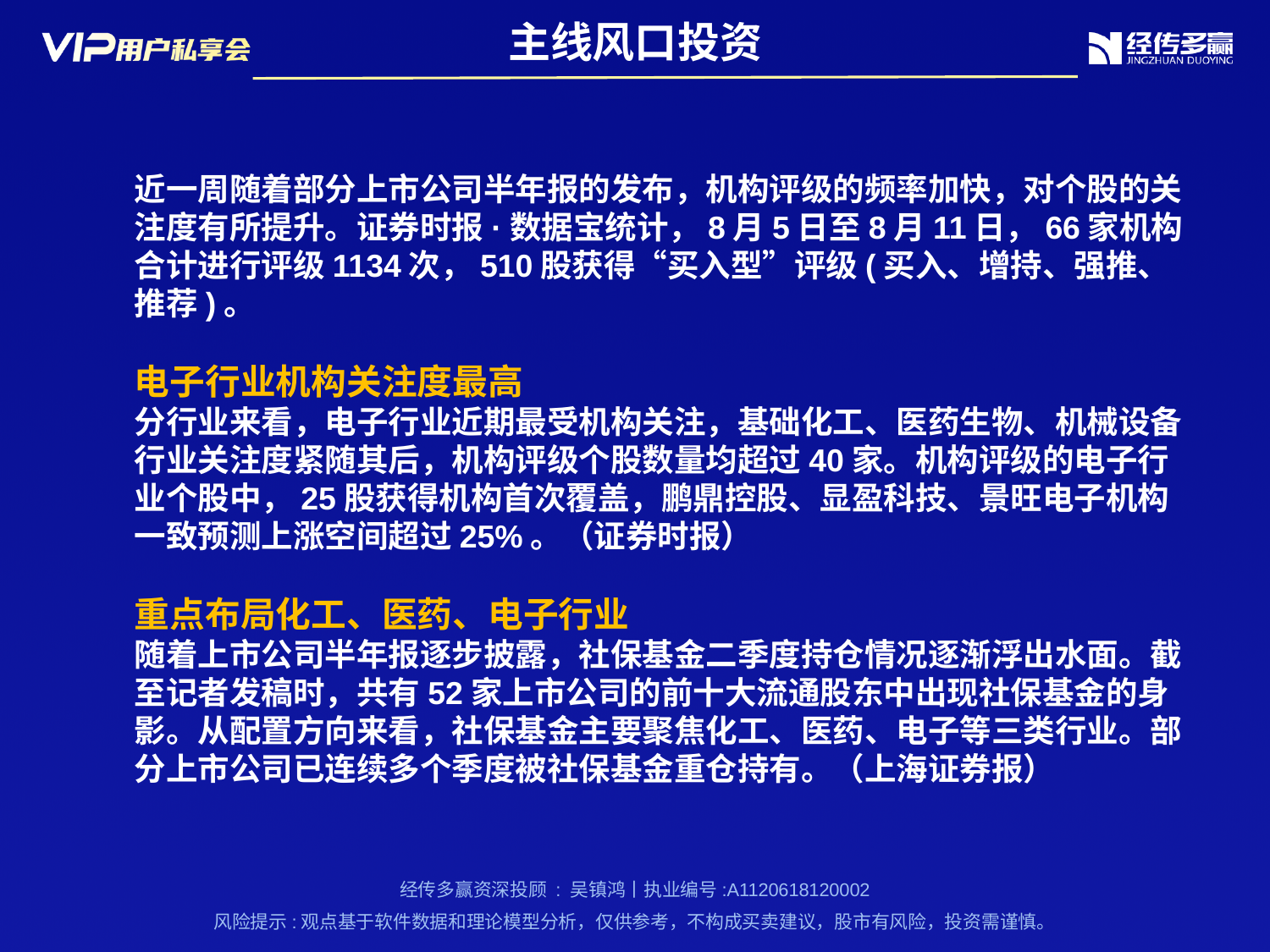

主线风口投资
近一周随着部分上市公司半年报的发布，机构评级的频率加快，对个股的关注度有所提升。证券时报·数据宝统计，8月5日至8月11日，66家机构合计进行评级1134次，510股获得“买入型”评级(买入、增持、强推、推荐)。

电子行业机构关注度最高
分行业来看，电子行业近期最受机构关注，基础化工、医药生物、机械设备行业关注度紧随其后，机构评级个股数量均超过40家。机构评级的电子行业个股中，25股获得机构首次覆盖，鹏鼎控股、显盈科技、景旺电子机构一致预测上涨空间超过25%。（证券时报）

重点布局化工、医药、电子行业
随着上市公司半年报逐步披露，社保基金二季度持仓情况逐渐浮出水面。截至记者发稿时，共有52家上市公司的前十大流通股东中出现社保基金的身影。从配置方向来看，社保基金主要聚焦化工、医药、电子等三类行业。部分上市公司已连续多个季度被社保基金重仓持有。（上海证券报）